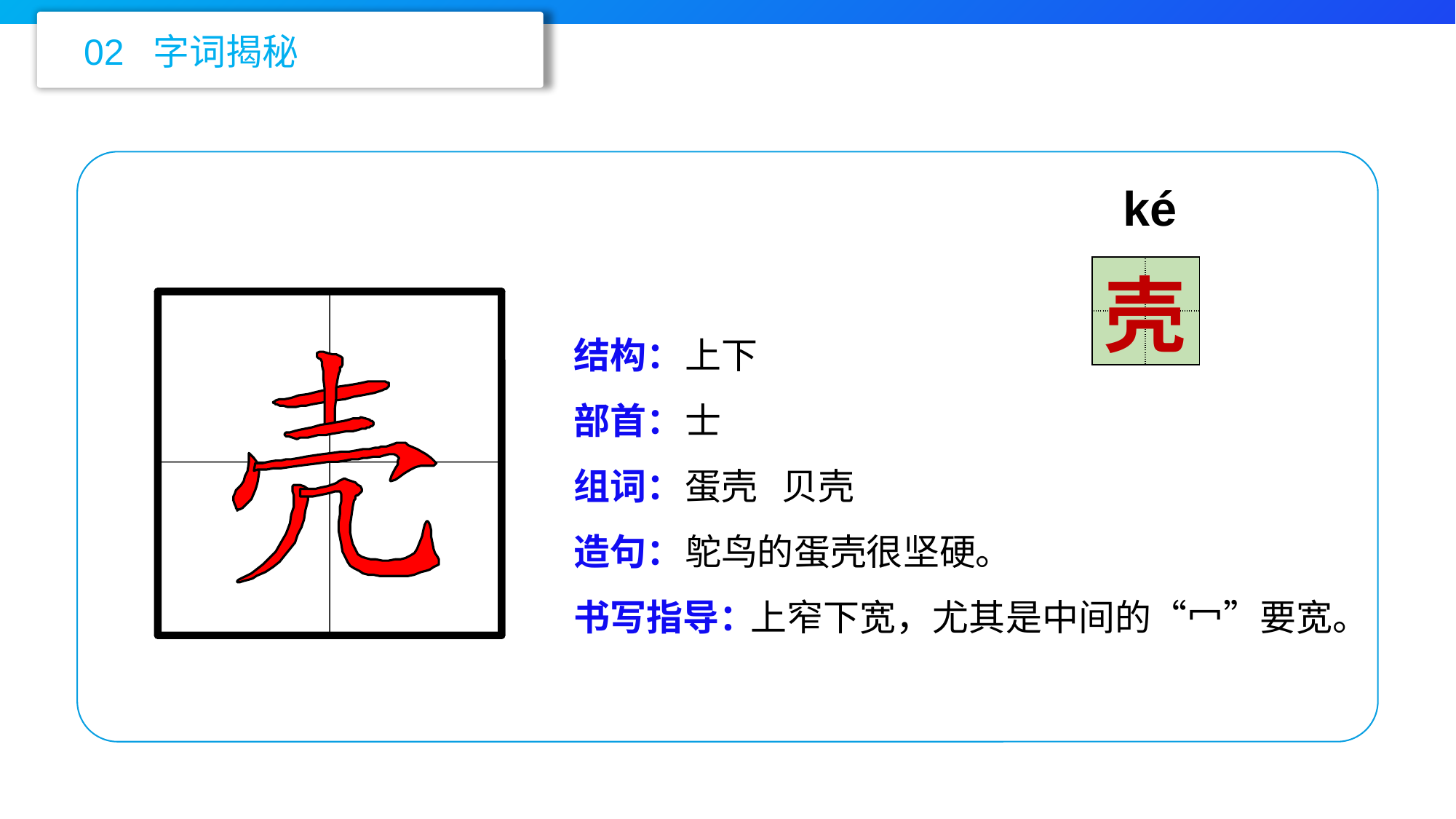

02  字词揭秘
ké
|  |  |
| --- | --- |
|  |  |
壳

结构：
部首：
组词：
造句：
书写指导：

上下
士
蛋壳   贝壳
鸵鸟的蛋壳很坚硬。
       上窄下宽，尤其是中间的“冖”要宽。